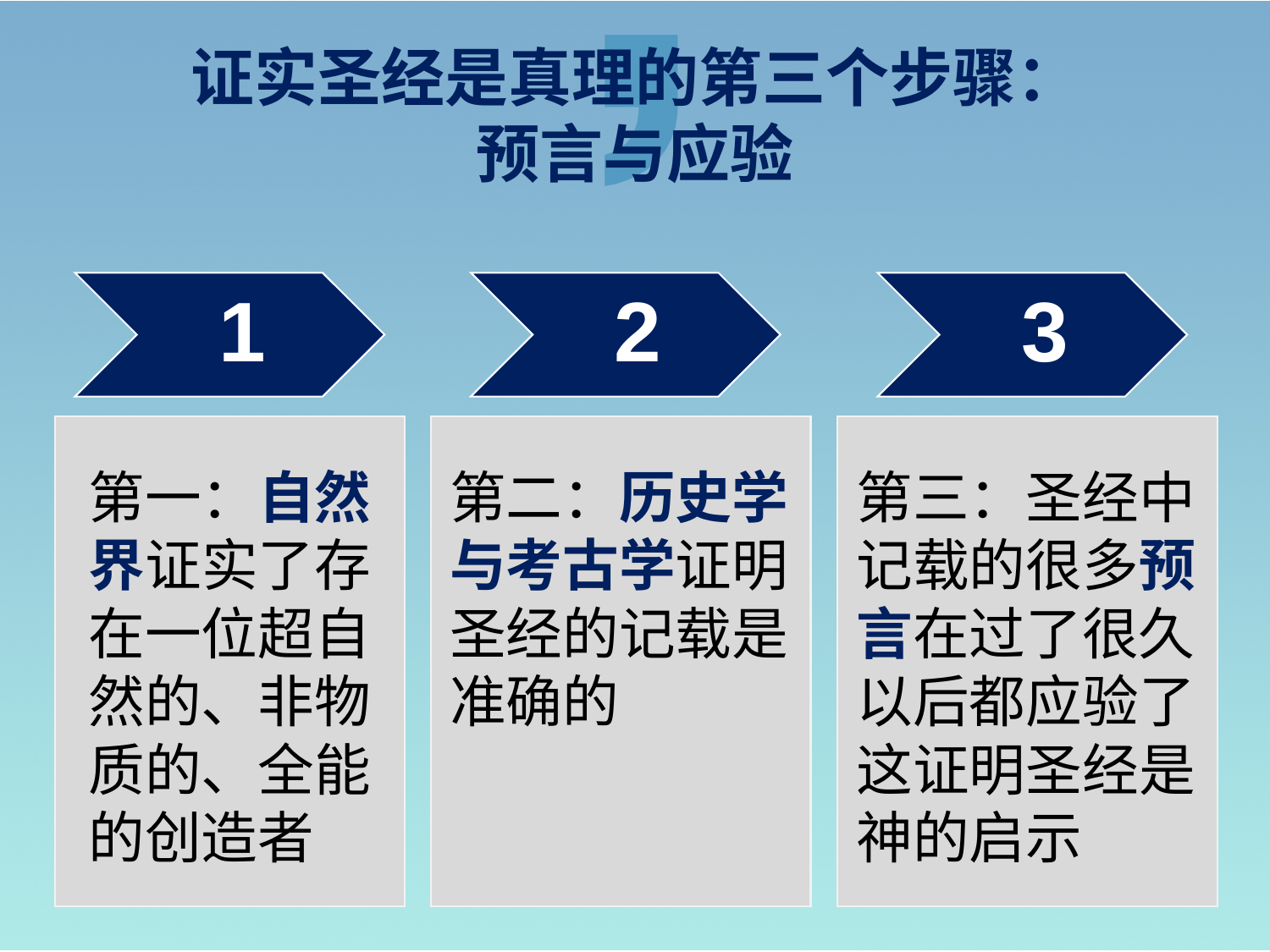

证实圣经是真理的第三个步骤：
预言与应验
1
2
3

第一：自然界证实了存在一位超自然的、非物质的、全能的创造者
第二：历史学与考古学证明圣经的记载是准确的
第三：圣经中记载的很多预言在过了很久以后都应验了这证明圣经是神的启示